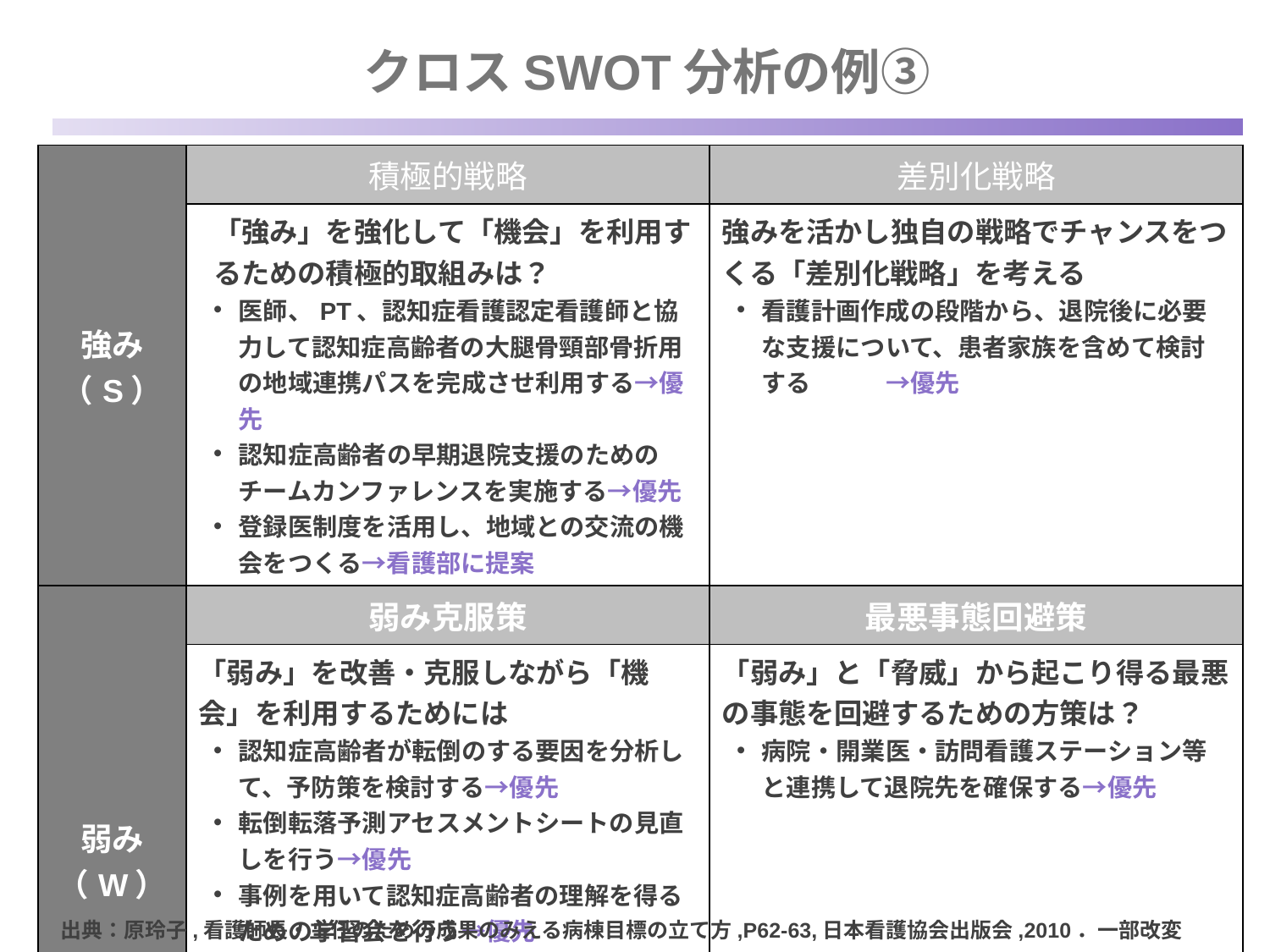

クロスSWOT分析の例③

| 強み（S） | 積極的戦略 | 差別化戦略 |
| --- | --- | --- |
|  | 「強み」を強化して「機会」を利用するための積極的取組みは？ 医師、PT、認知症看護認定看護師と協力して認知症高齢者の大腿骨頸部骨折用の地域連携パスを完成させ利用する→優先 認知症高齢者の早期退院支援のためのチームカンファレンスを実施する→優先 登録医制度を活用し、地域との交流の機会をつくる→看護部に提案 | 強みを活かし独自の戦略でチャンスをつくる「差別化戦略」を考える 看護計画作成の段階から、退院後に必要な支援について、患者家族を含めて検討する　　　→優先 |
| 弱み（W） | 弱み克服策 | 最悪事態回避策 |
|  | 「弱み」を改善・克服しながら「機会」を利用するためには 認知症高齢者が転倒のする要因を分析して、予防策を検討する→優先 転倒転落予測アセスメントシートの見直しを行う→優先 事例を用いて認知症高齢者の理解を得るための学習会を行う→優先 新人看護師の転倒リスクのアセスメント力を高める学習会を行う→優先 在宅ケアに関する知識向上の機会を卒ご教育プログラムに取り入れる→看護部に提案 | 「弱み」と「脅威」から起こり得る最悪の事態を回避するための方策は？ 病院・開業医・訪問看護ステーション等と連携して退院先を確保する→優先 |
出典：原玲子,看護師長・主任のための成果のみえる病棟目標の立て方,P62-63,日本看護協会出版会,2010．一部改変